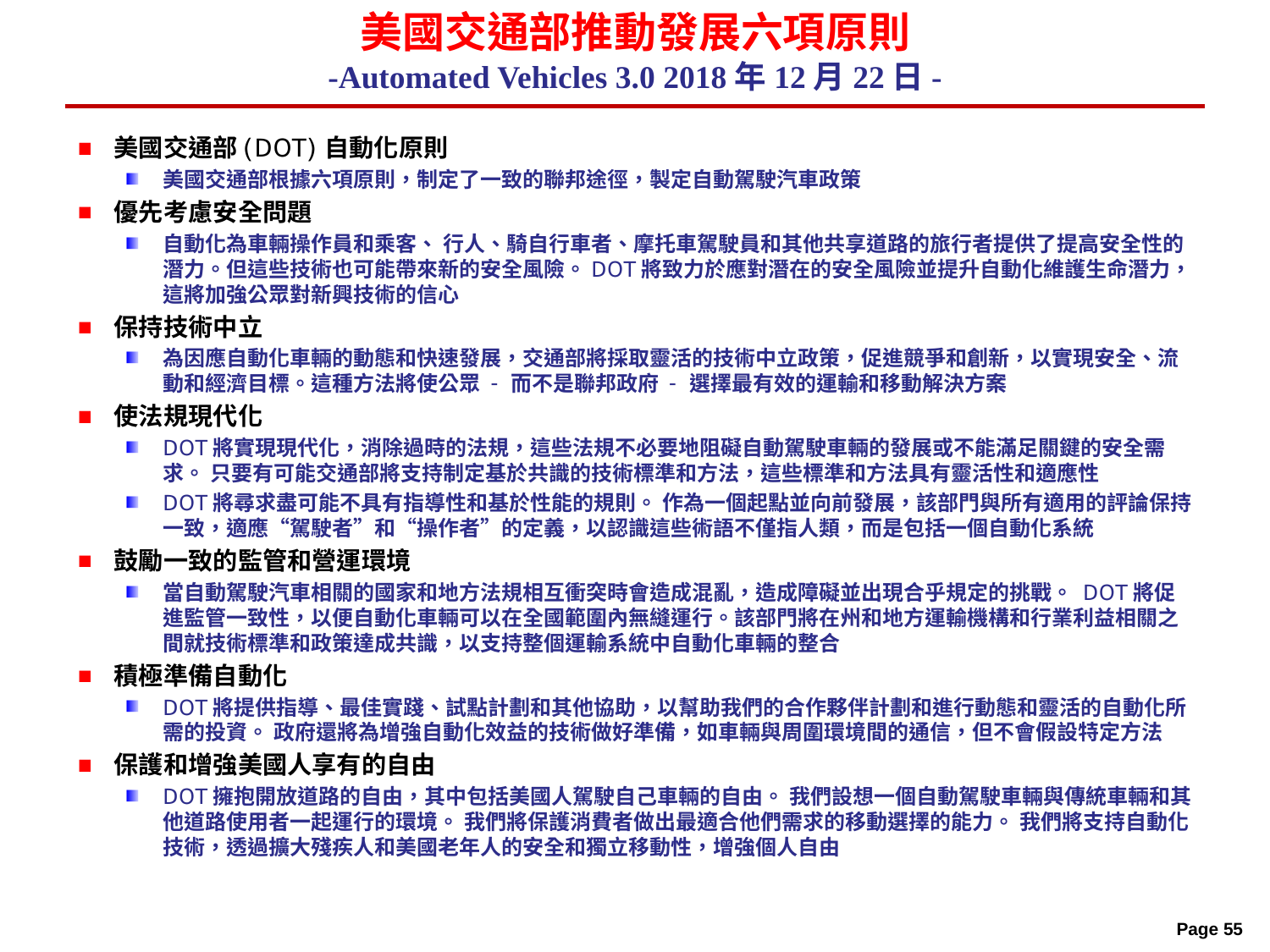

# 美國交通部推動發展六項原則 -Automated Vehicles 3.0 2018年12月22日-
美國交通部(DOT)自動化原則
美國交通部根據六項原則，制定了一致的聯邦途徑，製定自動駕駛汽車政策
優先考慮安全問題
自動化為車輛操作員和乘客、 行人、騎自行車者、摩托車駕駛員和其他共享道路的旅行者提供了提高安全性的潛力。但這些技術也可能帶來新的安全風險。DOT將致力於應對潛在的安全風險並提升自動化維護生命潛力，這將加強公眾對新興技術的信心
保持技術中立
為因應自動化車輛的動態和快速發展，交通部將採取靈活的技術中立政策，促進競爭和創新，以實現安全、流動和經濟目標。這種方法將使公眾 - 而不是聯邦政府 - 選擇最有效的運輸和移動解決方案
使法規現代化
DOT將實現現代化，消除過時的法規，這些法規不必要地阻礙自動駕駛車輛的發展或不能滿足關鍵的安全需求。 只要有可能交通部將支持制定基於共識的技術標準和方法，這些標準和方法具有靈活性和適應性
DOT將尋求盡可能不具有指導性和基於性能的規則。 作為一個起點並向前發展，該部門與所有適用的評論保持一致，適應“駕駛者”和“操作者”的定義，以認識這些術語不僅指人類，而是包括一個自動化系統
鼓勵一致的監管和營運環境
當自動駕駛汽車相關的國家和地方法規相互衝突時會造成混亂，造成障礙並出現合乎規定的挑戰。 DOT將促進監管一致性，以便自動化車輛可以在全國範圍內無縫運行。該部門將在州和地方運輸機構和行業利益相關之間就技術標準和政策達成共識，以支持整個運輸系統中自動化車輛的整合
積極準備自動化
DOT將提供指導、最佳實踐、試點計劃和其他協助，以幫助我們的合作夥伴計劃和進行動態和靈活的自動化所需的投資。 政府還將為增強自動化效益的技術做好準備，如車輛與周圍環境間的通信，但不會假設特定方法
保護和增強美國人享有的自由
DOT擁抱開放道路的自由，其中包括美國人駕駛自己車輛的自由。 我們設想一個自動駕駛車輛與傳統車輛和其他道路使用者一起運行的環境。 我們將保護消費者做出最適合他們需求的移動選擇的能力。 我們將支持自動化技術，透過擴大殘疾人和美國老年人的安全和獨立移動性，增強個人自由